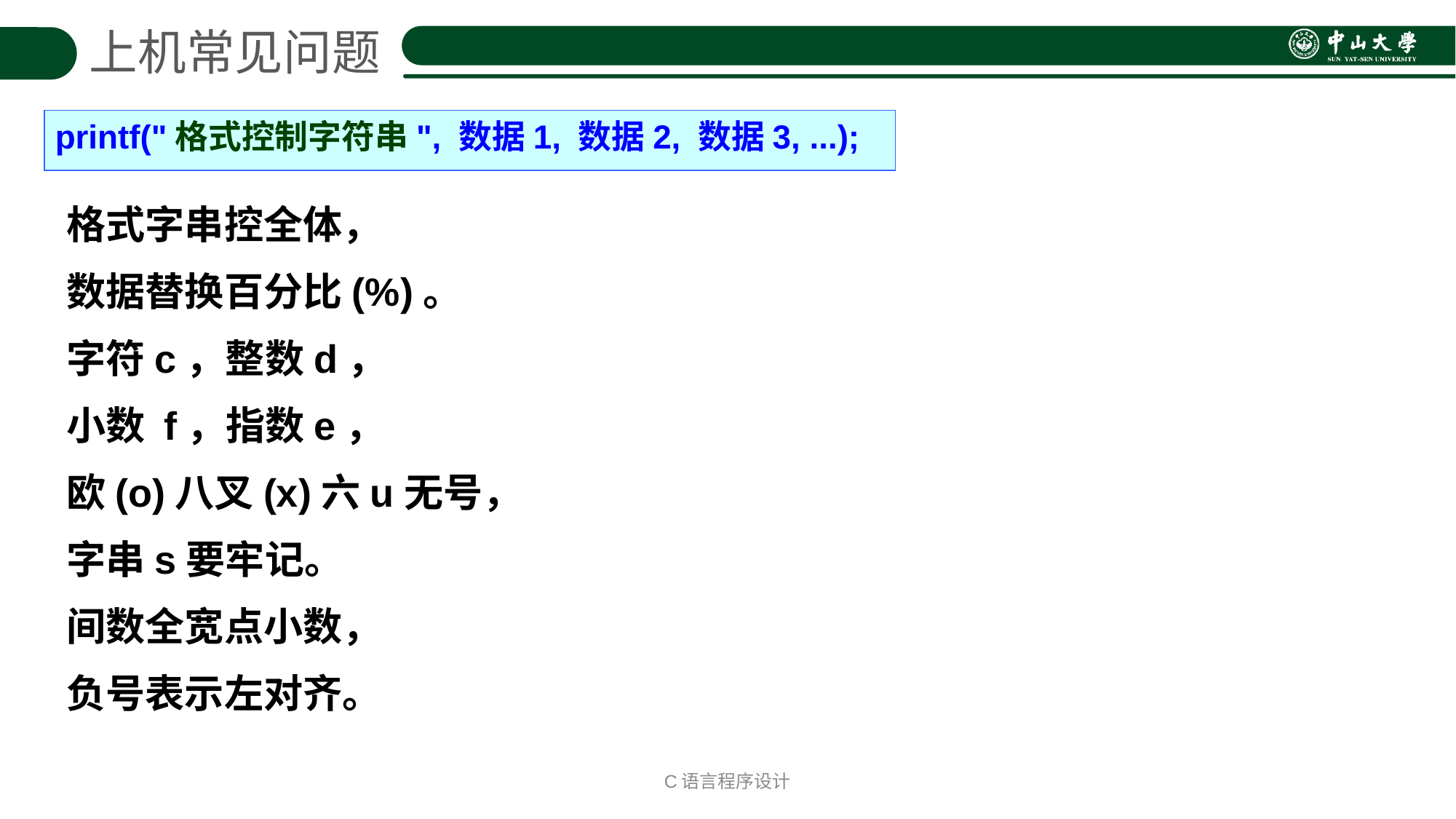

上机常见问题
printf("格式控制字符串", 数据1, 数据2, 数据3, ...);
格式字串控全体，
数据替换百分比(%)。
字符c，整数d，
小数 f，指数e，
欧(o)八叉(x)六u无号，
字串s要牢记。
间数全宽点小数，
负号表示左对齐。

C语言程序设计
7